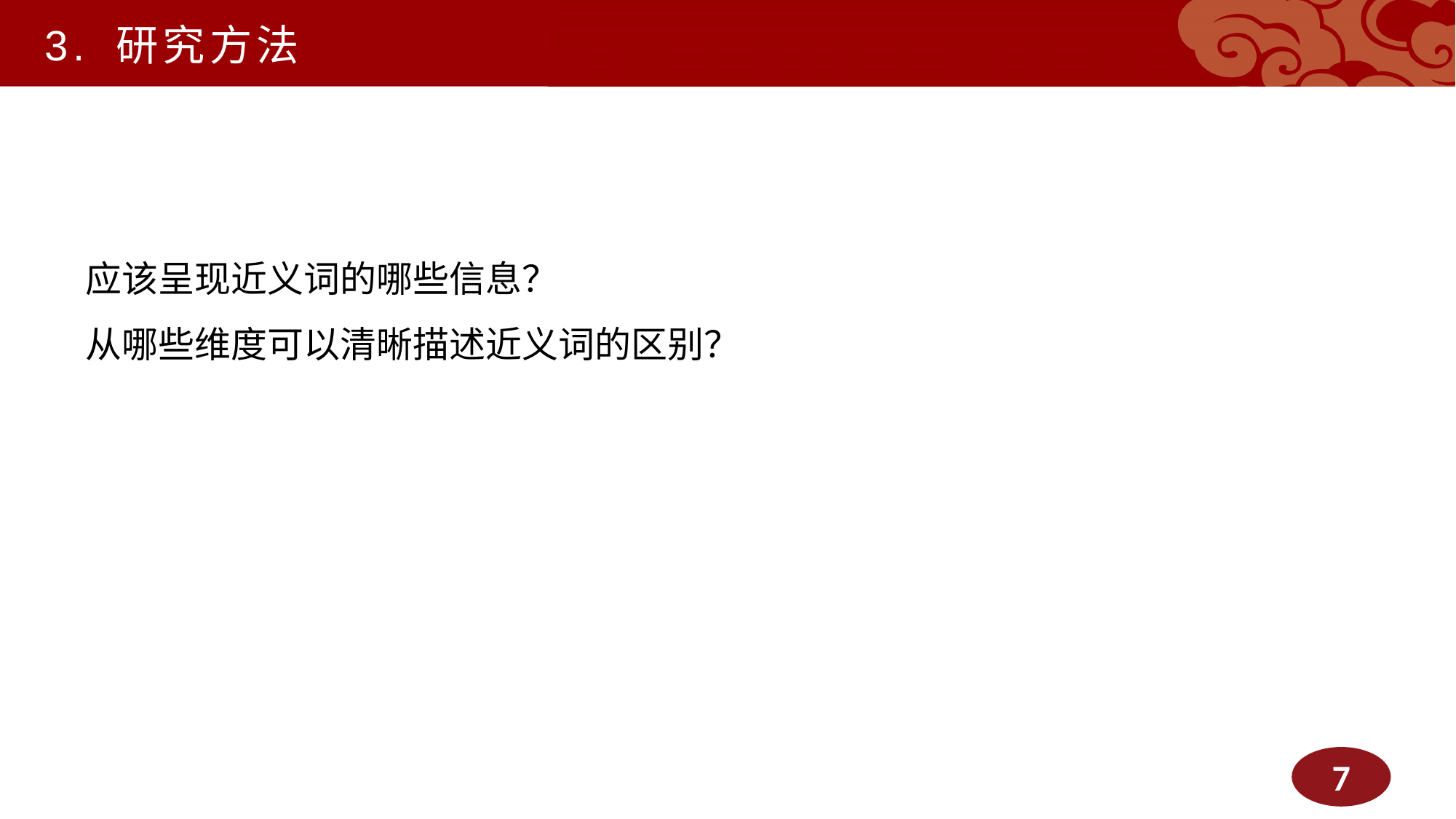

3. 研究方法
应该呈现近义词的哪些信息？
从哪些维度可以清晰描述近义词的区别？